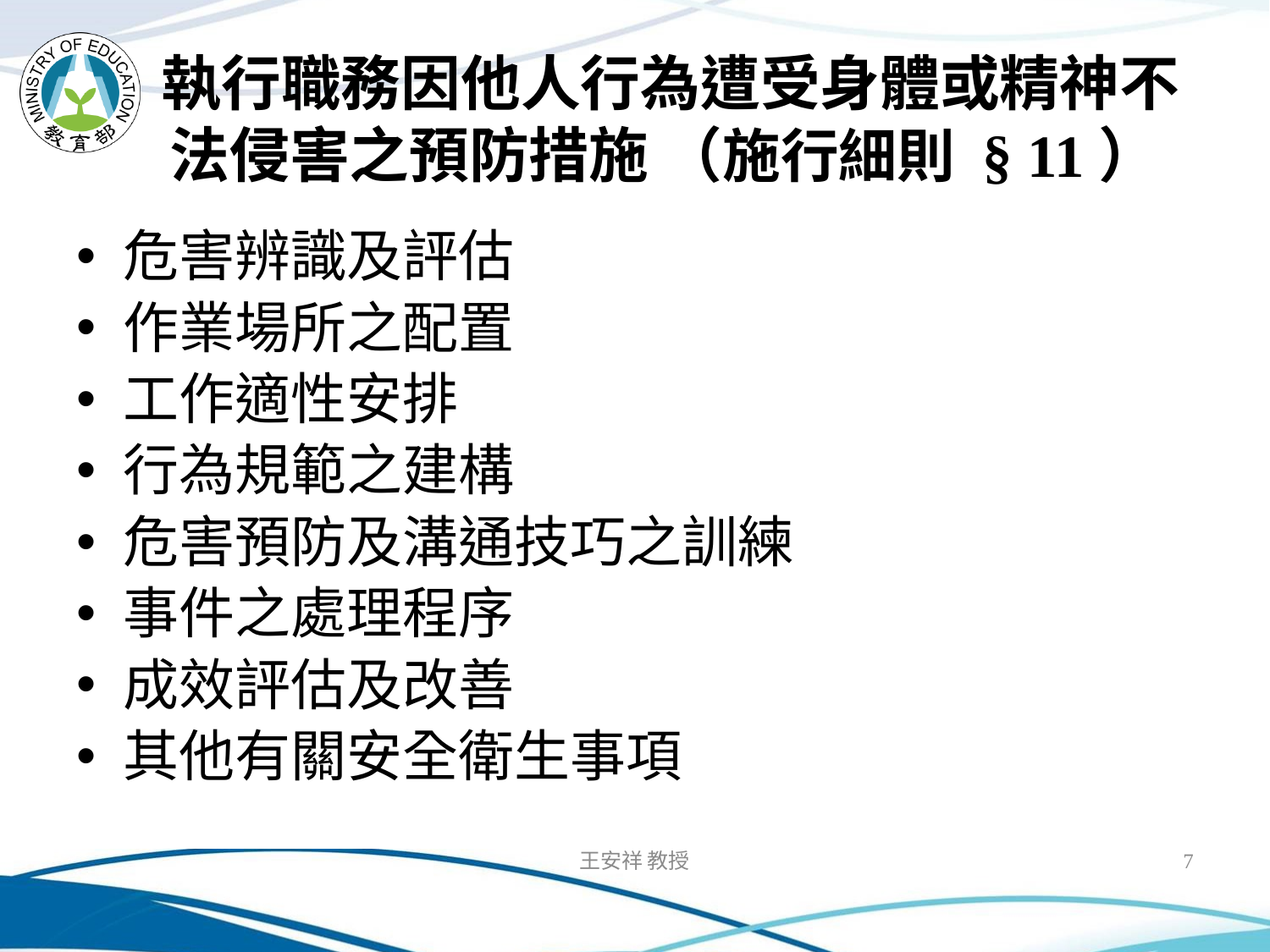

# 執行職務因他人行為遭受身體或精神不法侵害之預防措施 （施行細則 § 11）
危害辨識及評估
作業場所之配置
工作適性安排
行為規範之建構
危害預防及溝通技巧之訓練
事件之處理程序
成效評估及改善
其他有關安全衛生事項

王安祥 教授
7